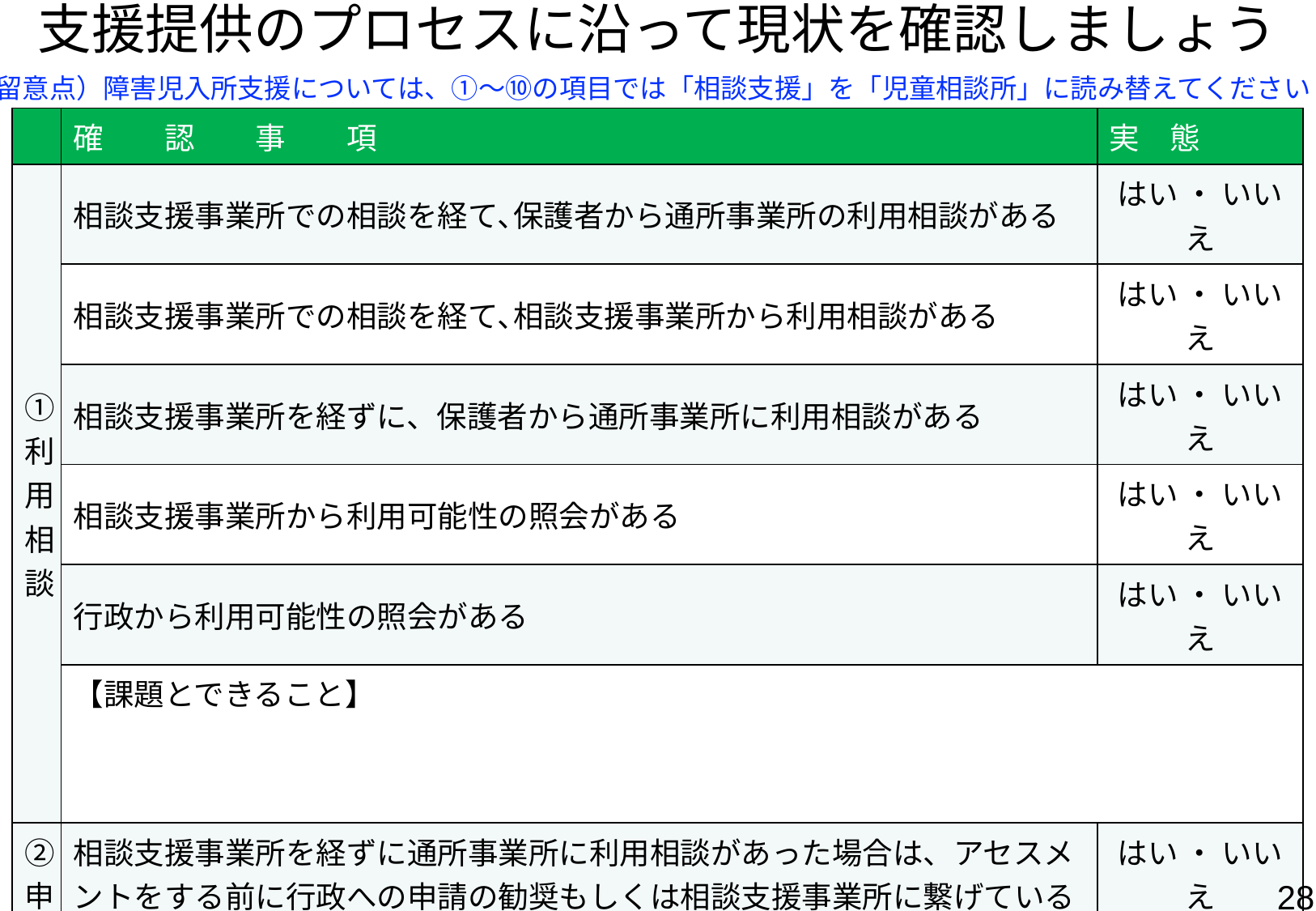

# 支援提供のプロセスに沿って現状を確認しましょう
（留意点）障害児入所支援については、①〜⑩の項目では「相談支援」を「児童相談所」に読み替えてください
|  | 確　　認　　事　　項 | 実　態 |
| --- | --- | --- |
| ①利用相談 | 相談支援事業所での相談を経て､保護者から通所事業所の利用相談がある | はい ・ いいえ |
|  | 相談支援事業所での相談を経て､相談支援事業所から利用相談がある | はい ・ いいえ |
|  | 相談支援事業所を経ずに、保護者から通所事業所に利用相談がある | はい ・ いいえ |
|  | 相談支援事業所から利用可能性の照会がある | はい ・ いいえ |
|  | 行政から利用可能性の照会がある | はい ・ いいえ |
|  | 【課題とできること】 |  |
| ②申請勧奨・相談への繋ぎ | 相談支援事業所を経ずに通所事業所に利用相談があった場合は、アセスメントをする前に行政への申請の勧奨もしくは相談支援事業所に繋げている | はい ・ いいえ |
|  | 相談支援事業所を経ずに通所事業所に利用相談があった場合は、アセスメント後利用を前提として行政への申請の勧奨もしくは相談支援事業所に繋げている | はい ・ いいえ |
|  | 【課題とできること】 |  |
28